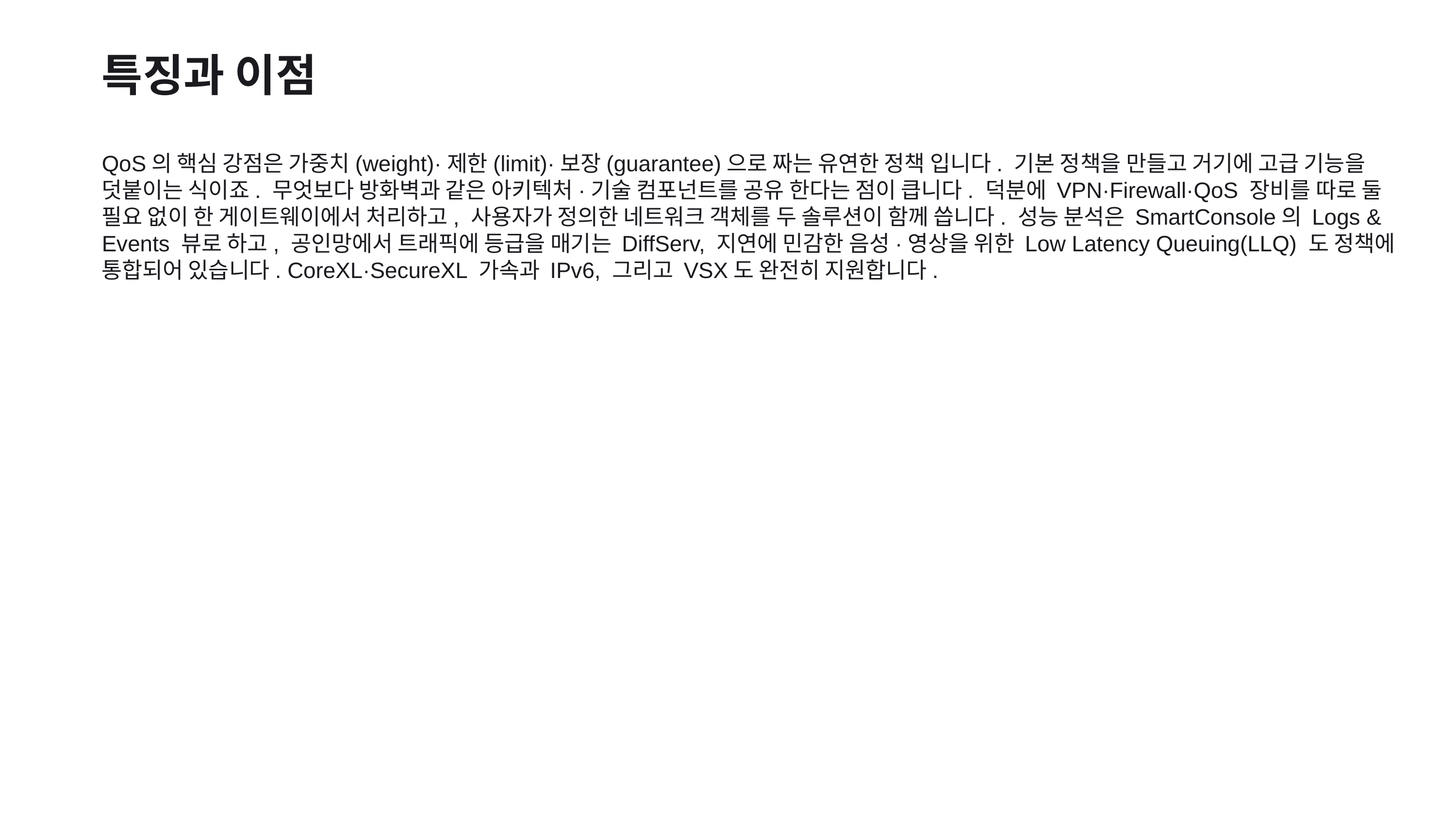

특징과 이점
QoS의 핵심 강점은 가중치(weight)·제한(limit)·보장(guarantee)으로 짜는 유연한 정책 입니다. 기본 정책을 만들고 거기에 고급 기능을 덧붙이는 식이죠. 무엇보다 방화벽과 같은 아키텍처·기술 컴포넌트를 공유 한다는 점이 큽니다. 덕분에 VPN·Firewall·QoS 장비를 따로 둘 필요 없이 한 게이트웨이에서 처리하고, 사용자가 정의한 네트워크 객체를 두 솔루션이 함께 씁니다. 성능 분석은 SmartConsole의 Logs & Events 뷰로 하고, 공인망에서 트래픽에 등급을 매기는 DiffServ, 지연에 민감한 음성·영상을 위한 Low Latency Queuing(LLQ) 도 정책에 통합되어 있습니다. CoreXL·SecureXL 가속과 IPv6, 그리고 VSX도 완전히 지원합니다.